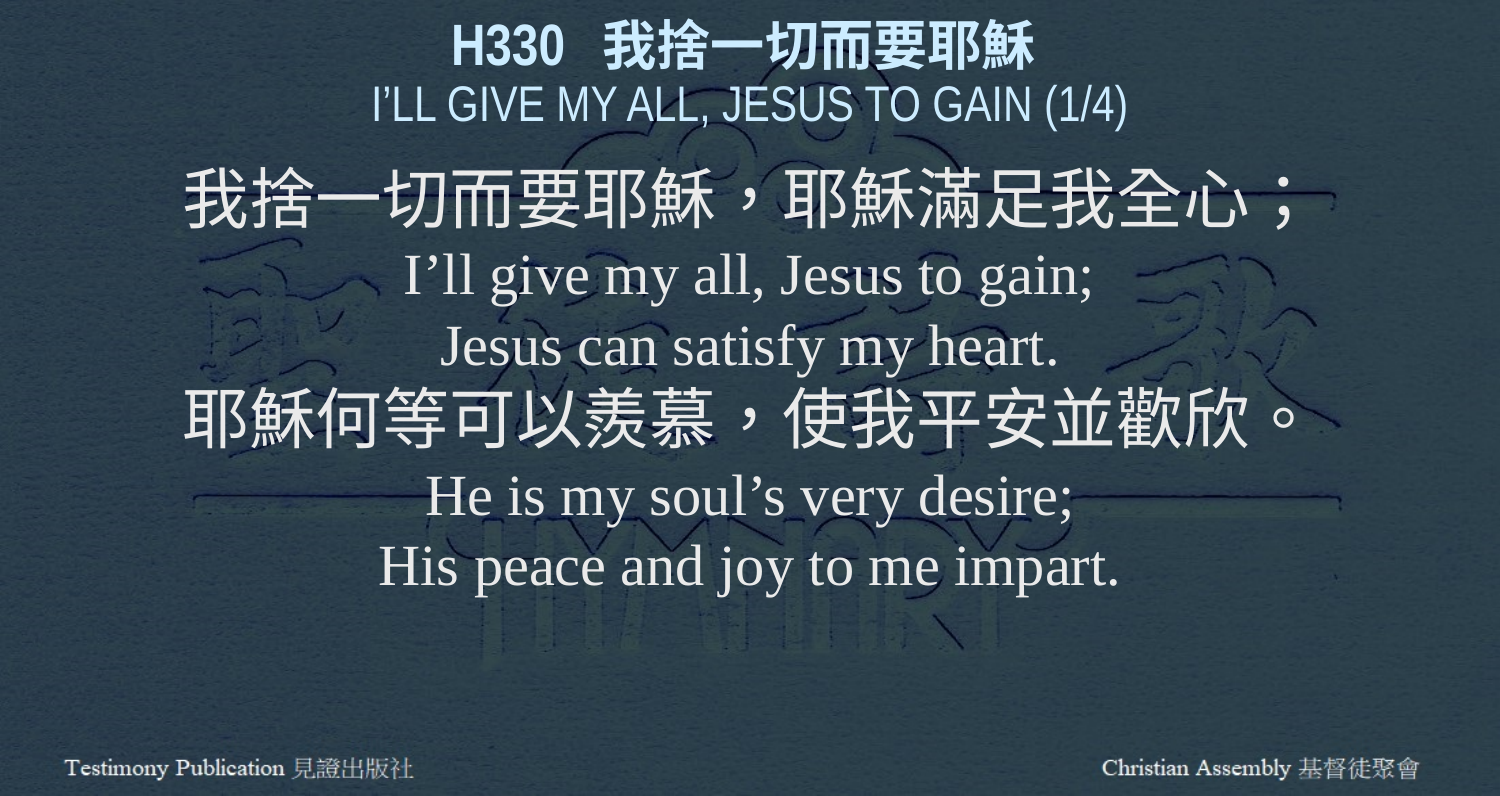

H330  我捨一切而要耶穌
I’LL GIVE MY ALL, JESUS TO GAIN (1/4)
我捨一切而要耶穌，耶穌滿足我全心；
I’ll give my all, Jesus to gain;
Jesus can satisfy my heart.
耶穌何等可以羨慕，使我平安並歡欣。
He is my soul’s very desire;
His peace and joy to me impart.